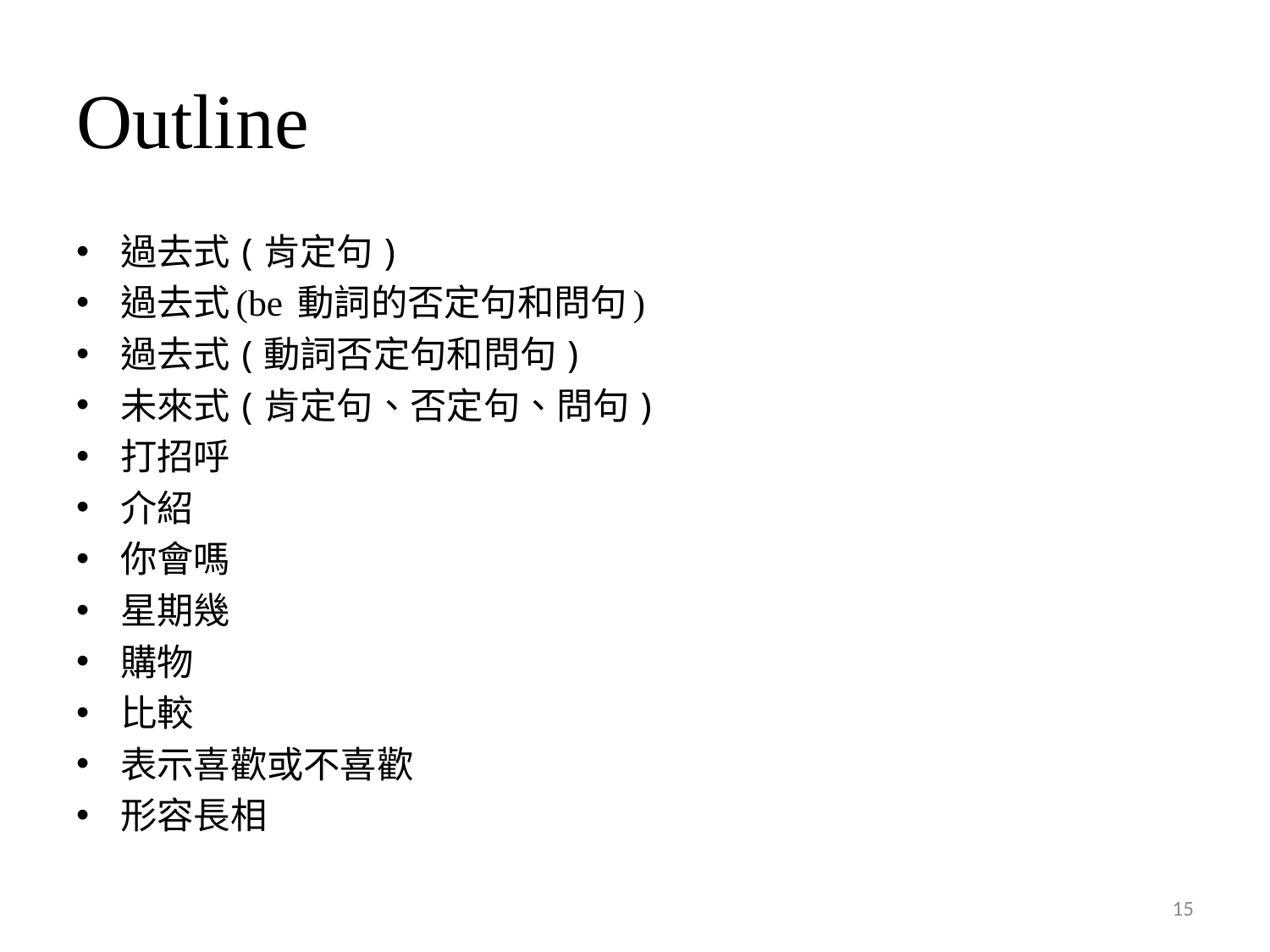

# Outline
過去式(肯定句)
過去式(be 動詞的否定句和問句)
過去式(動詞否定句和問句)
未來式(肯定句、否定句、問句)
打招呼
介紹
你會嗎
星期幾
購物
比較
表示喜歡或不喜歡
形容長相
15